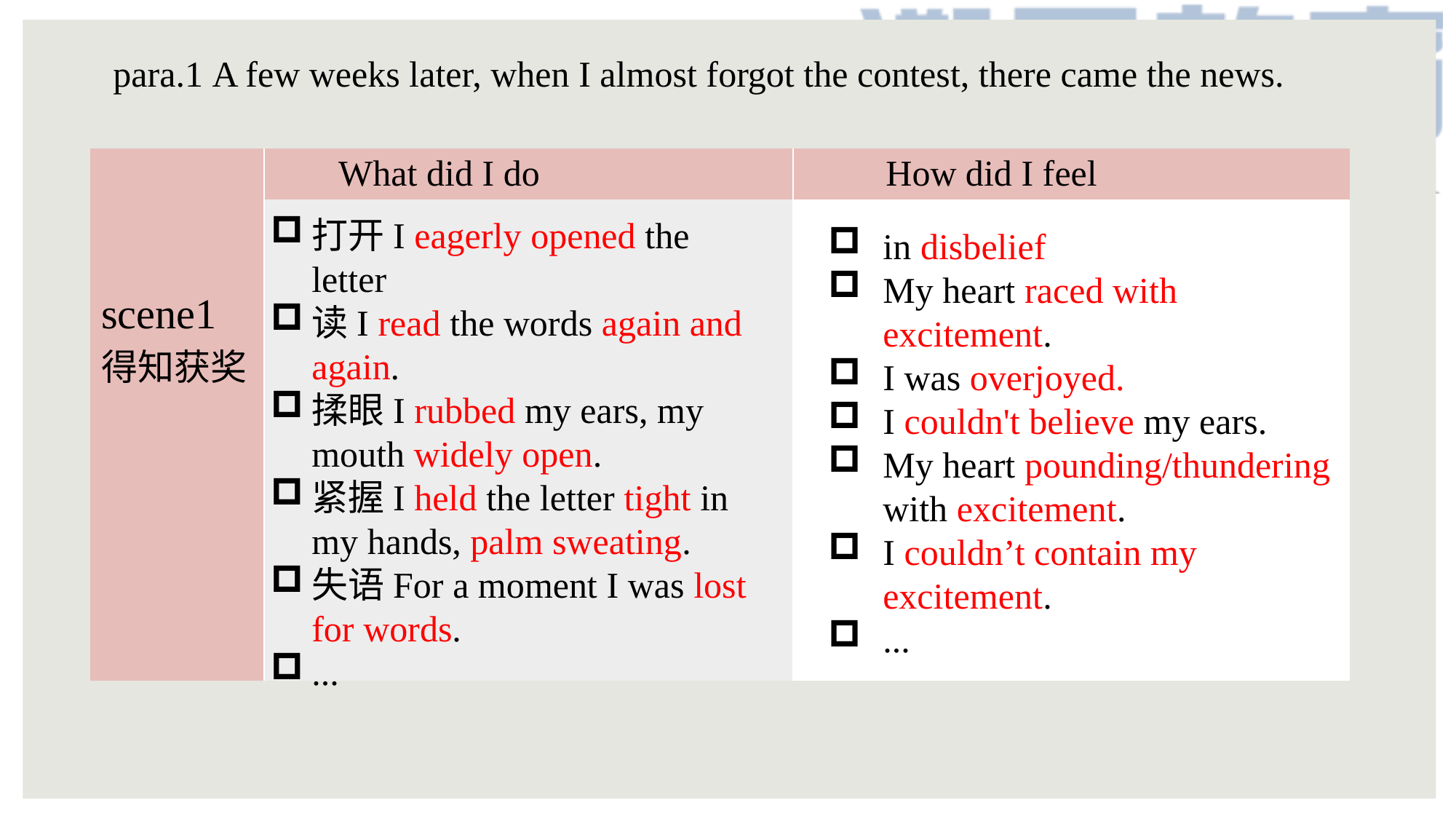

para.1 A few weeks later, when I almost forgot the contest, there came the news.

| scene1 得知获奖 | What did I do | How did I feel |
| --- | --- | --- |
|  |  |  |
打开I eagerly opened the letter
读I read the words again and again.
揉眼I rubbed my ears, my mouth widely open.
紧握I held the letter tight in my hands, palm sweating.
失语For a moment I was lost for words.
...

in disbelief
My heart raced with excitement.
I was overjoyed.
I couldn't believe my ears.
My heart pounding/thundering with excitement.
I couldn’t contain my excitement.
...